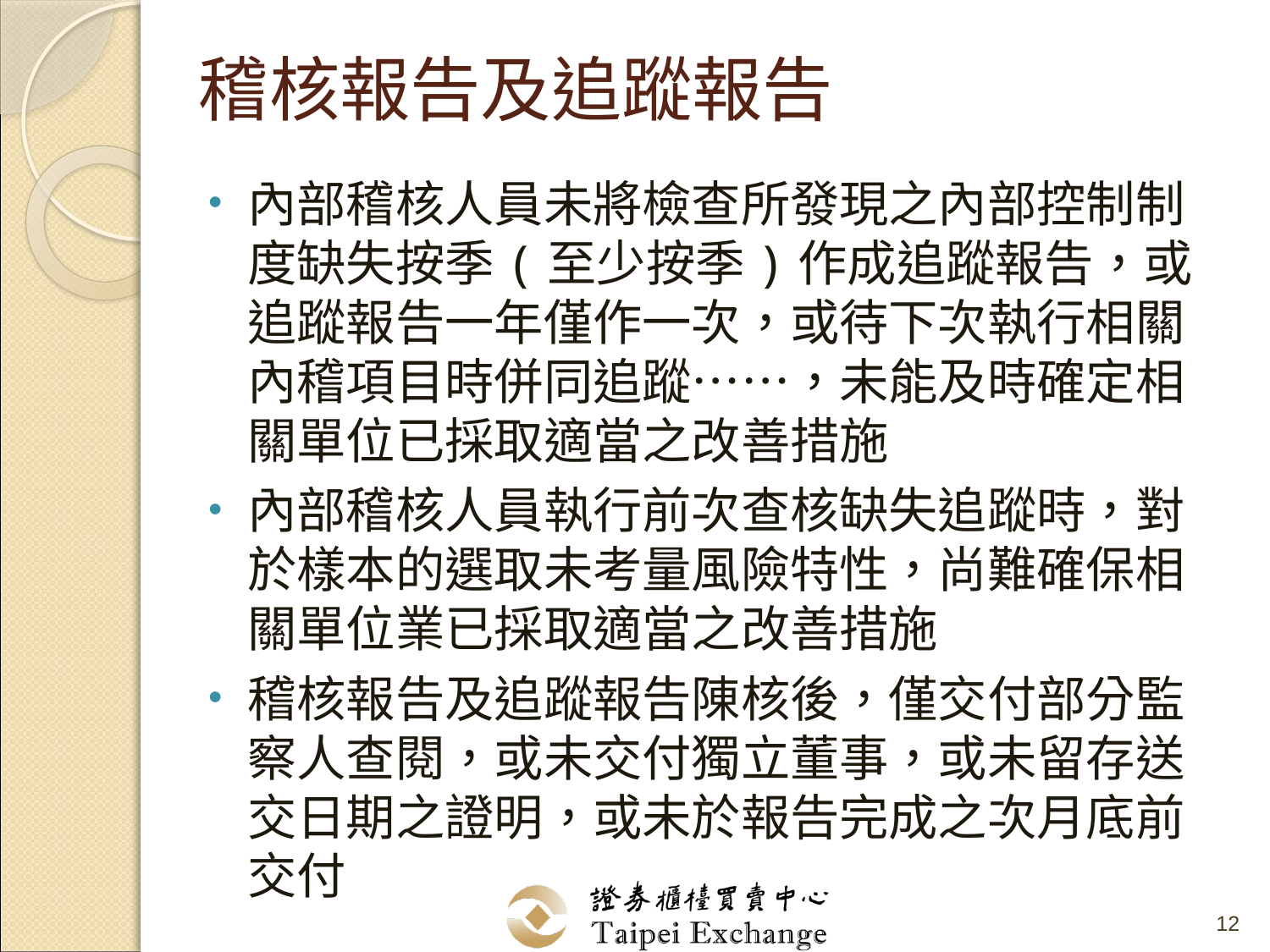

# 稽核報告及追蹤報告
內部稽核人員未將檢查所發現之內部控制制度缺失按季(至少按季)作成追蹤報告，或追蹤報告一年僅作一次，或待下次執行相關內稽項目時併同追蹤……，未能及時確定相關單位已採取適當之改善措施
內部稽核人員執行前次查核缺失追蹤時，對於樣本的選取未考量風險特性，尚難確保相關單位業已採取適當之改善措施
稽核報告及追蹤報告陳核後，僅交付部分監察人查閱，或未交付獨立董事，或未留存送交日期之證明，或未於報告完成之次月底前交付
12